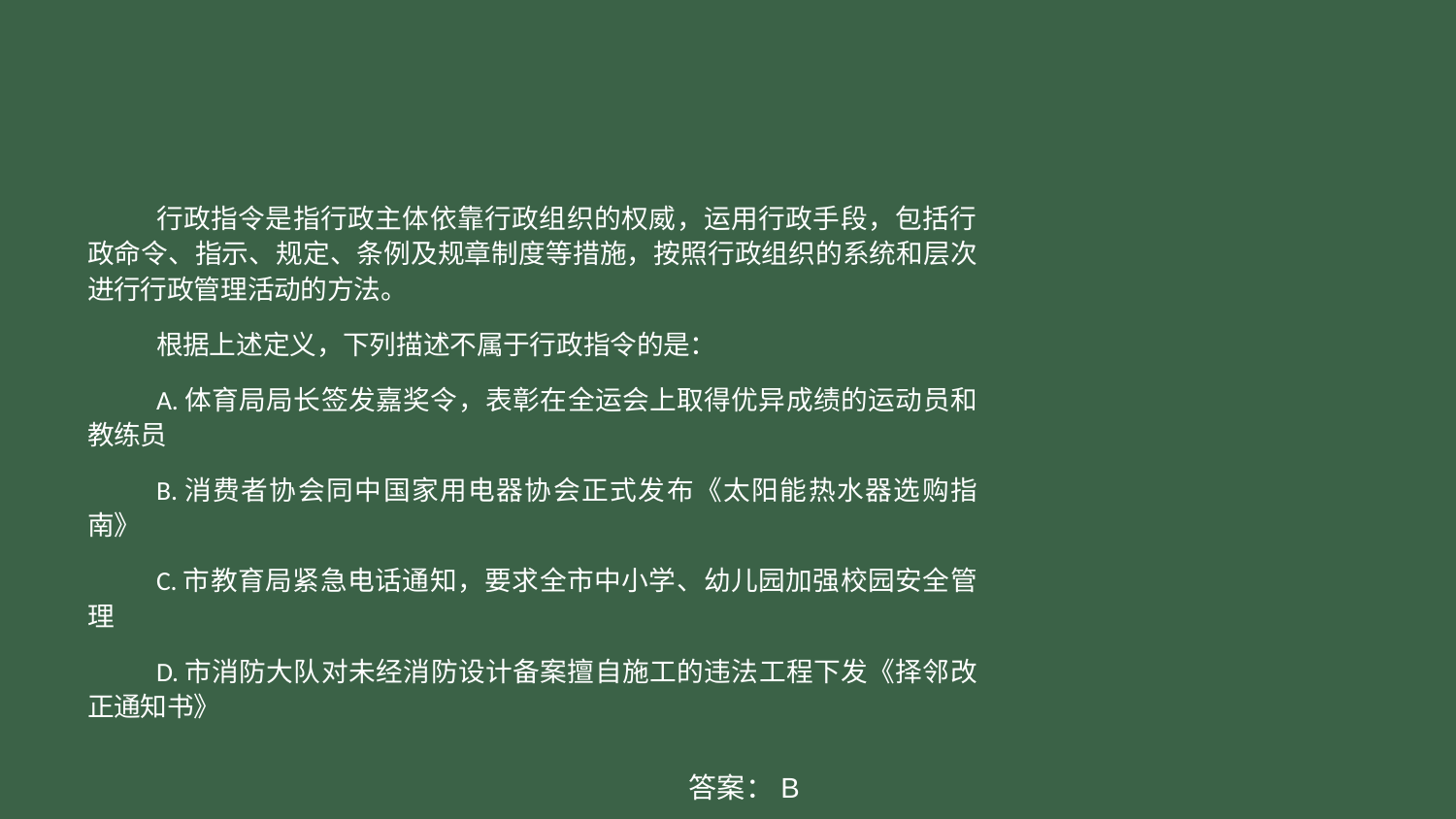

#
行政指令是指行政主体依靠行政组织的权威，运用行政手段，包括行政命令、指示、规定、条例及规章制度等措施，按照行政组织的系统和层次进行行政管理活动的方法。
根据上述定义，下列描述不属于行政指令的是：
A.体育局局长签发嘉奖令，表彰在全运会上取得优异成绩的运动员和教练员
B.消费者协会同中国家用电器协会正式发布《太阳能热水器选购指南》
C.市教育局紧急电话通知，要求全市中小学、幼儿园加强校园安全管理
D.市消防大队对未经消防设计备案擅自施工的违法工程下发《择邻改正通知书》

答案：B